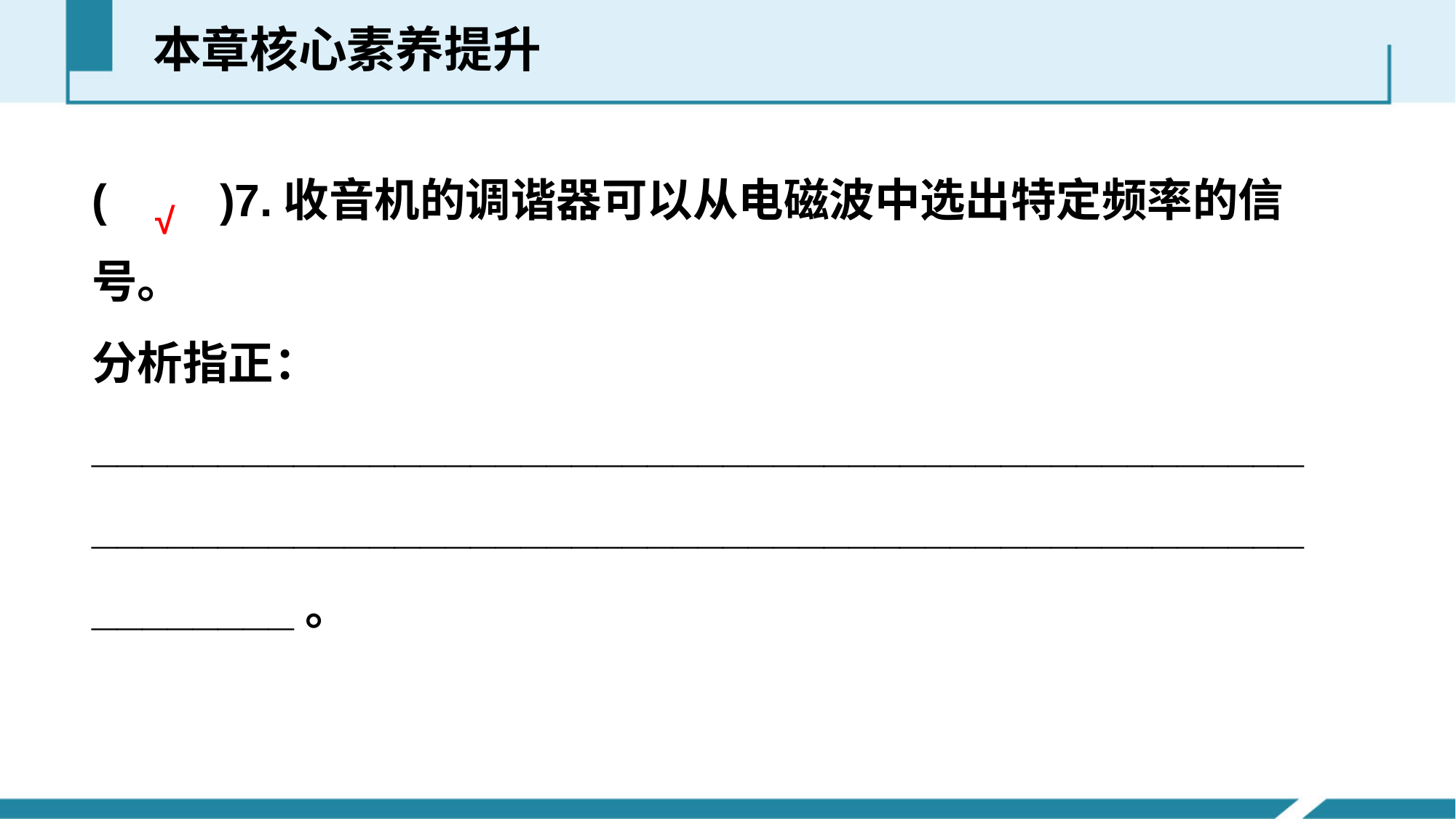

本章核心素养提升
(　　)7.收音机的调谐器可以从电磁波中选出特定频率的信号。
分析指正：________________________________________________________________________________________________________。
√